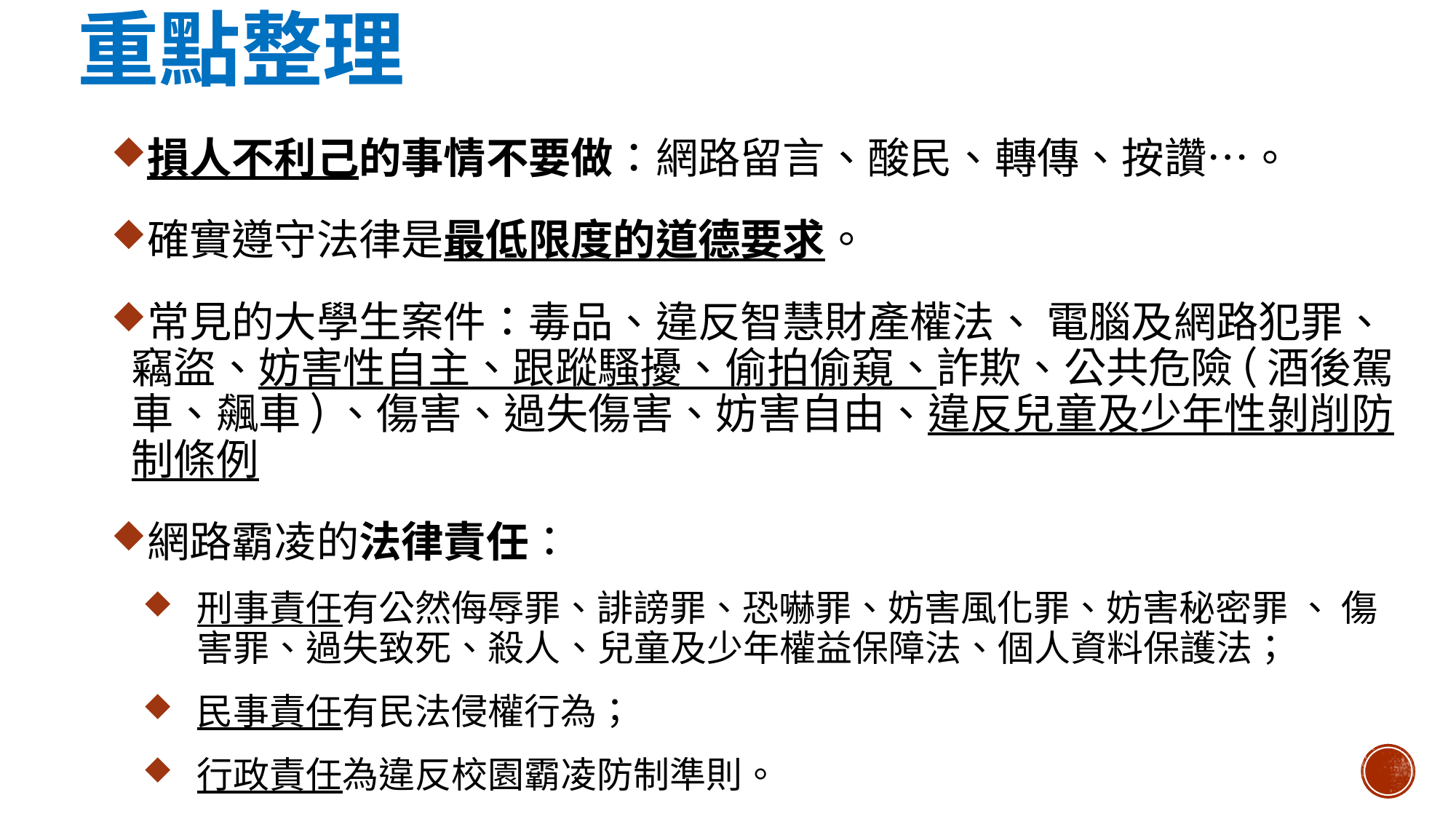

# 重點整理
損人不利己的事情不要做：網路留言、酸民、轉傳、按讚…。
確實遵守法律是最低限度的道德要求。
常見的大學生案件：毒品、違反智慧財產權法、 電腦及網路犯罪、竊盜、妨害性自主、跟蹤騷擾、偷拍偷窺、詐欺、公共危險(酒後駕車、飆車)、傷害、過失傷害、妨害自由、違反兒童及少年性剝削防制條例
網路霸凌的法律責任：
刑事責任有公然侮辱罪、誹謗罪、恐嚇罪、妨害風化罪、妨害秘密罪 、 傷害罪、過失致死、殺人、兒童及少年權益保障法、個人資料保護法；
民事責任有民法侵權行為；
行政責任為違反校園霸凌防制準則。